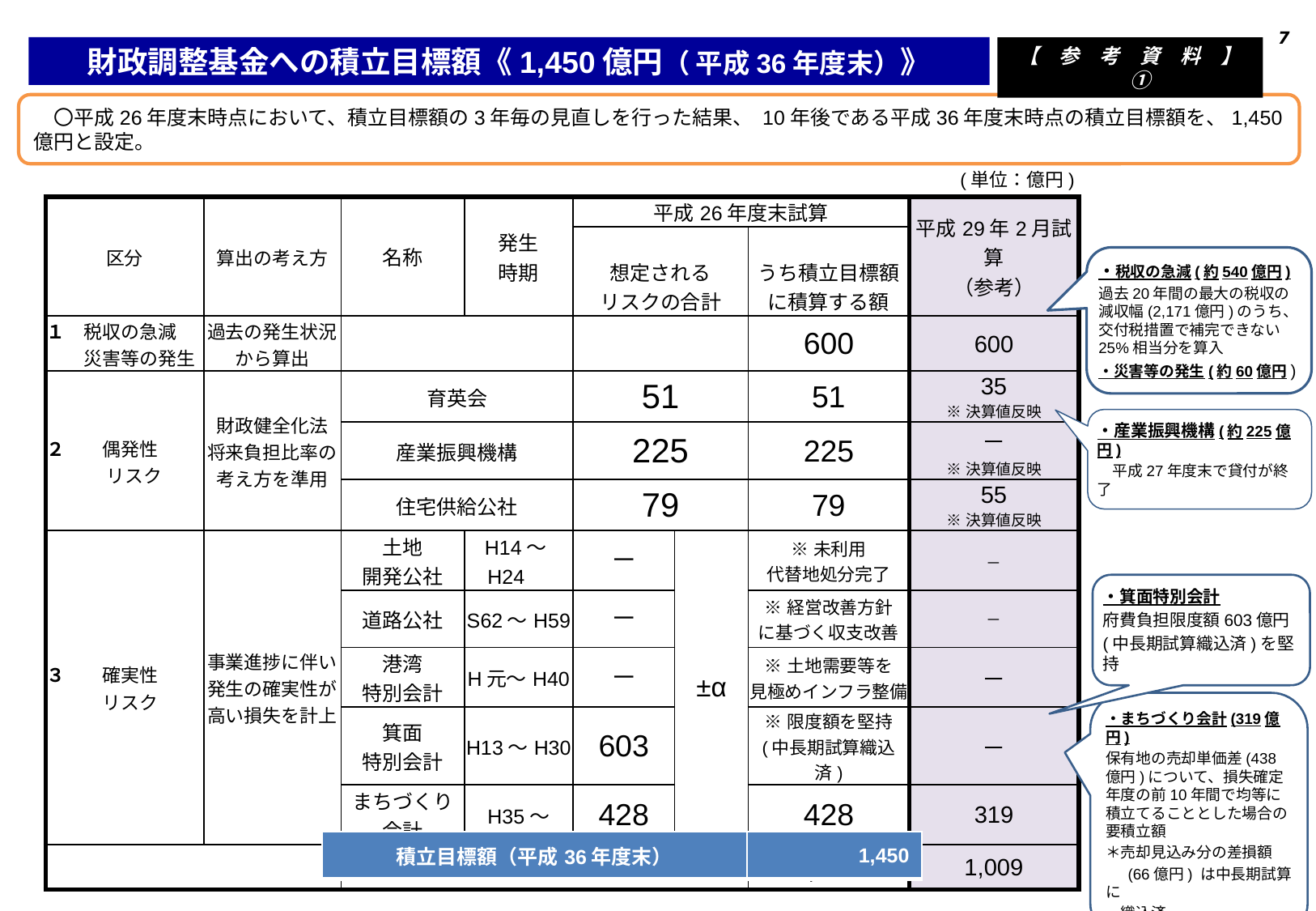

7
# 財政調整基金への積立目標額《1,450億円（ 平成36年度末）》
【　参　考　資　料　】　①
　〇平成26年度末時点において、積立目標額の3年毎の見直しを行った結果、 10年後である平成36年度末時点の積立目標額を、1,450億円と設定。
(単位：億円)
| 区分 | 算出の考え方 | 名称 | 発生 時期 | 平成26年度末試算 |  |  | 平成29年2月試算 （参考） |
| --- | --- | --- | --- | --- | --- | --- | --- |
|  |  |  |  | 想定される リスクの合計 |  | うち積立目標額 に積算する額 |  |
| １　税収の急減 　　災害等の発生 | 過去の発生状況 から算出 |  |  |  |  | 600 | 600 |
| ２　　偶発性 　　　 リスク | 財政健全化法 将来負担比率の 考え方を準用 | 育英会 |  | 51 |  | 51 | 35 ※決算値反映 |
|  |  | 産業振興機構 |  | 225 |  | 225 | － ※決算値反映 |
|  |  | 住宅供給公社 |  | 79 |  | 79 | 55 ※決算値反映 |
| ３　　確実性 　　　リスク | 事業進捗に伴い 発生の確実性が 高い損失を計上 | 土地 開発公社 | H14～H24 | ― | ±α | ※未利用 代替地処分完了 | － |
|  |  | 道路公社 | S62～H59 | ― |  | ※経営改善方針 に基づく収支改善 | － |
|  |  | 港湾 特別会計 | H元～H40 | ― |  | ※土地需要等を 見極めインフラ整備 | － |
|  |  | 箕面 特別会計 | H13～H30 | 603 |  | ※限度額を堅持 (中長期試算織込済) | － |
|  |  | まちづくり 会計 | H35～ | 428 |  | 428 | 319 |
|  |  | 合計 |  |  |  | 1,383 | 1,009 |
・税収の急減(約540億円)
過去20年間の最大の税収の減収幅(2,171億円)のうち、交付税措置で補完できない25%相当分を算入
・災害等の発生(約60億円)
・産業振興機構(約225億円)
　平成27年度末で貸付が終了
・箕面特別会計
府費負担限度額603億円
(中長期試算織込済)を堅持
・まちづくり会計(319億円)
保有地の売却単価差(438億円)について、損失確定年度の前10年間で均等に積立てることとした場合の要積立額
＊売却見込み分の差損額
　 (66億円) は中長期試算に
　織込済
| 積立目標額（平成36年度末） | 1,450 |
| --- | --- |